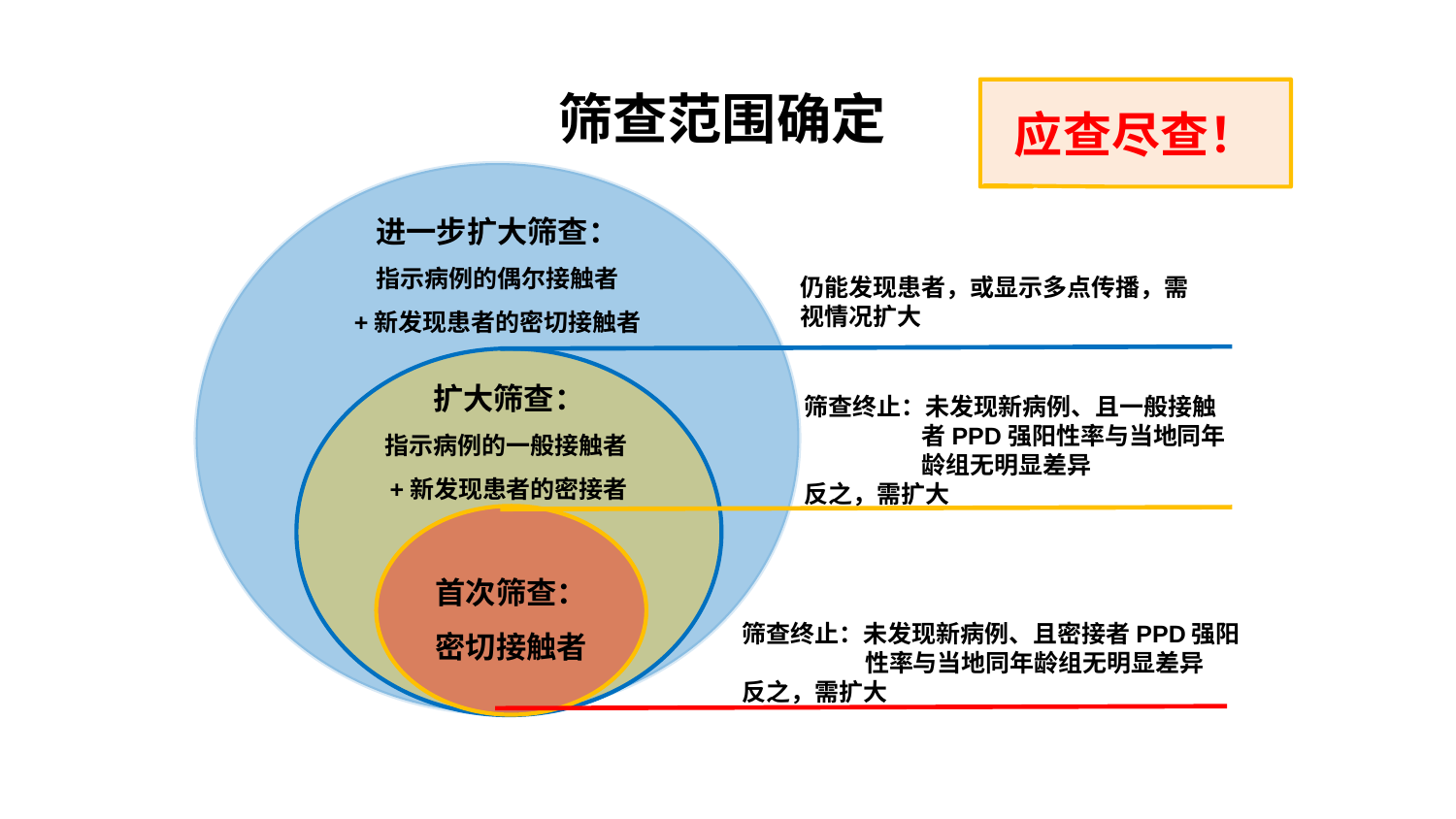

# 筛查范围确定
应查尽查！

进一步扩大筛查：
指示病例的偶尔接触者
+新发现患者的密切接触者

扩大筛查：
指示病例的一般接触者+新发现患者的密接者

首次筛查：
密切接触者
仍能发现患者，或显示多点传播，需视情况扩大
筛查终止：未发现新病例、且一般接触
                    者PPD强阳性率与当地同年
                    龄组无明显差异
反之，需扩大
筛查终止：未发现新病例、且密接者PPD强阳
                     性率与当地同年龄组无明显差异
反之，需扩大
12